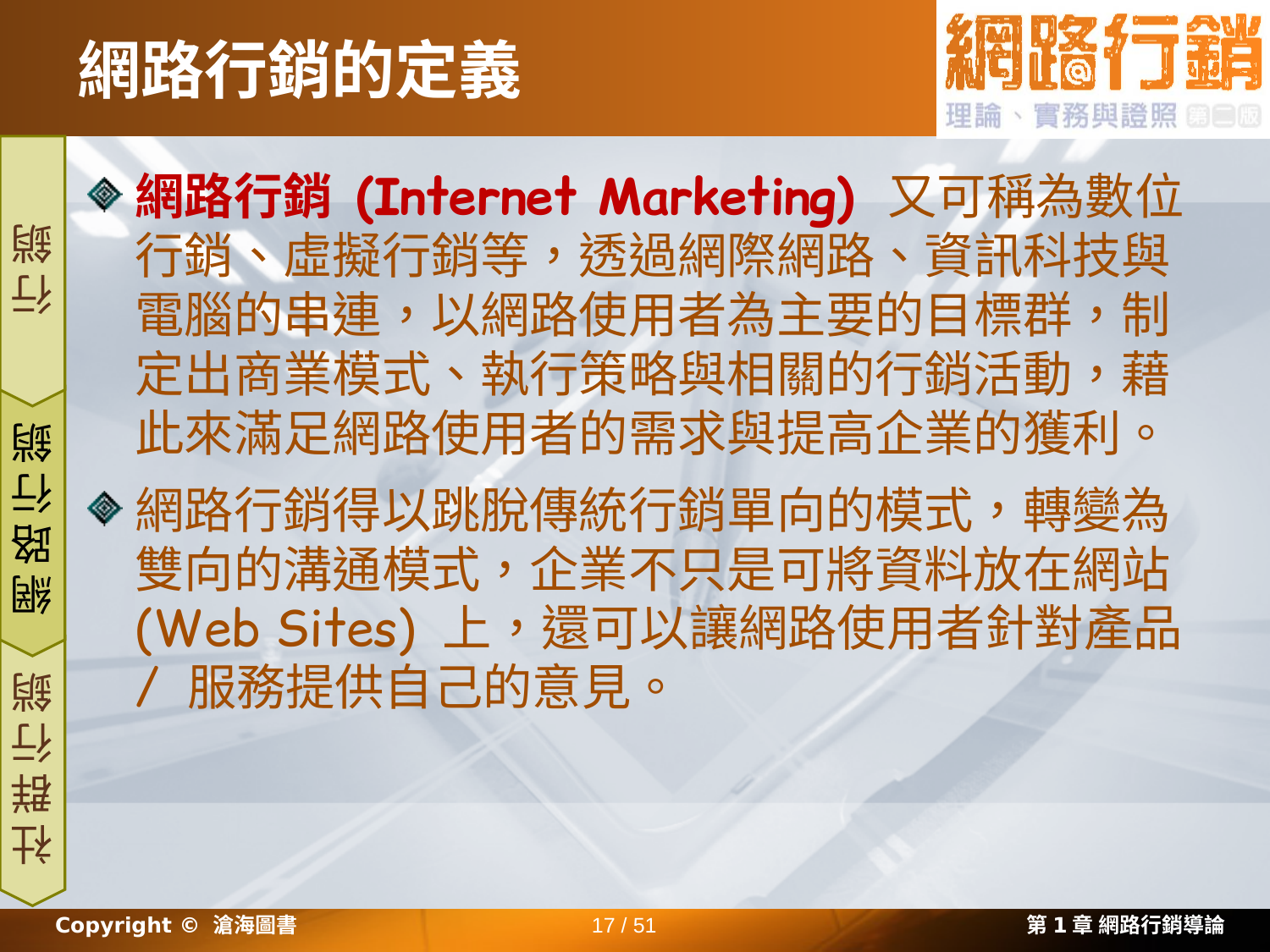

# 網路行銷的定義
網路行銷 (Internet Marketing) 又可稱為數位行銷、虛擬行銷等，透過網際網路、資訊科技與電腦的串連，以網路使用者為主要的目標群，制定出商業模式、執行策略與相關的行銷活動，藉此來滿足網路使用者的需求與提高企業的獲利。
網路行銷得以跳脫傳統行銷單向的模式，轉變為雙向的溝通模式，企業不只是可將資料放在網站 (Web Sites) 上，還可以讓網路使用者針對產品/ 服務提供自己的意見。
行銷
網路行銷
社群行銷
Copyright © 滄海圖書
17 / 51
第1章 網路行銷導論